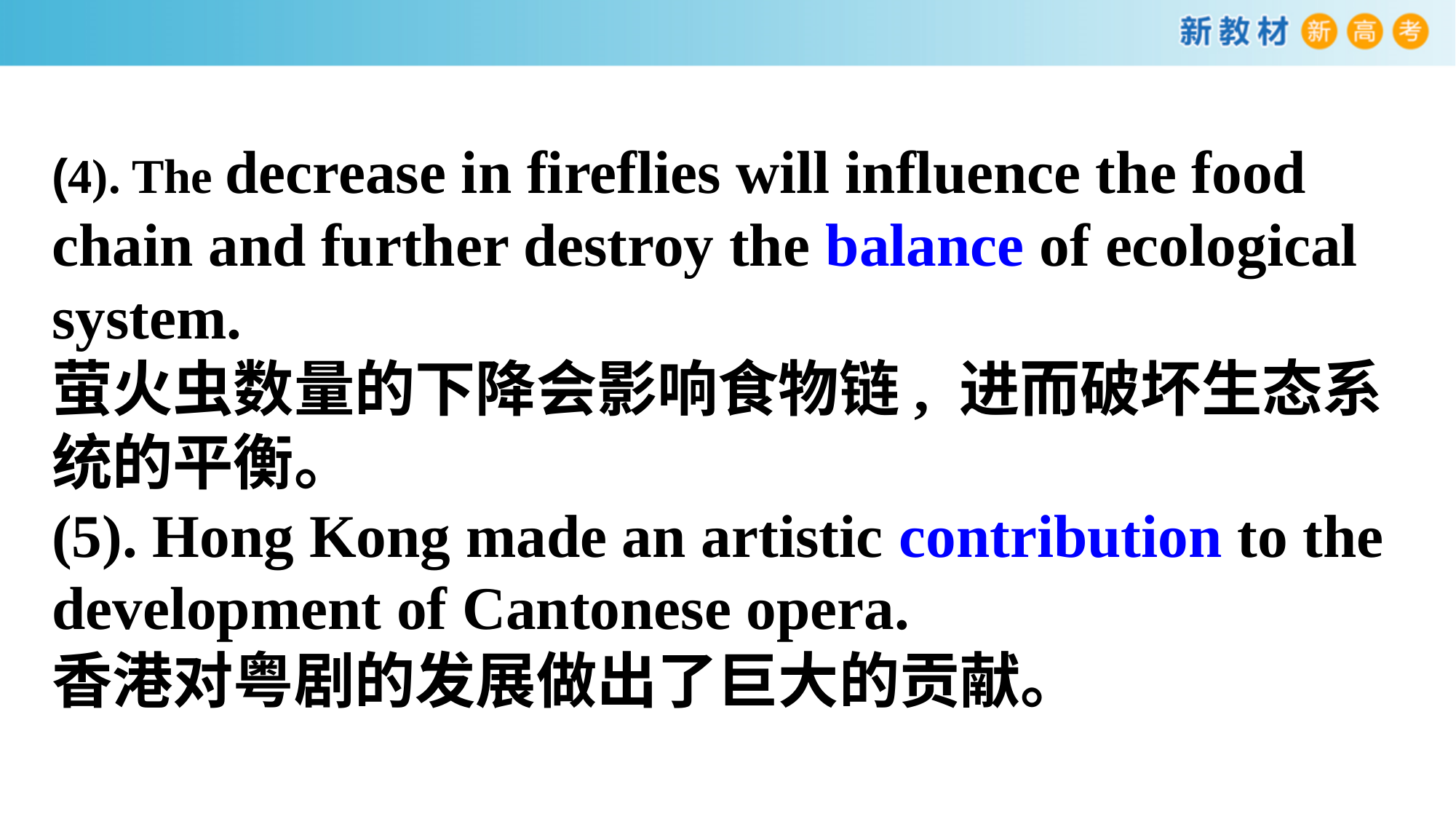

(4). The decrease in fireflies will influence the food chain and further destroy the balance of ecological system.
萤火虫数量的下降会影响食物链, 进而破坏生态系统的平衡。
(5). Hong Kong made an artistic contribution to the development of Cantonese opera.
香港对粤剧的发展做出了巨大的贡献。